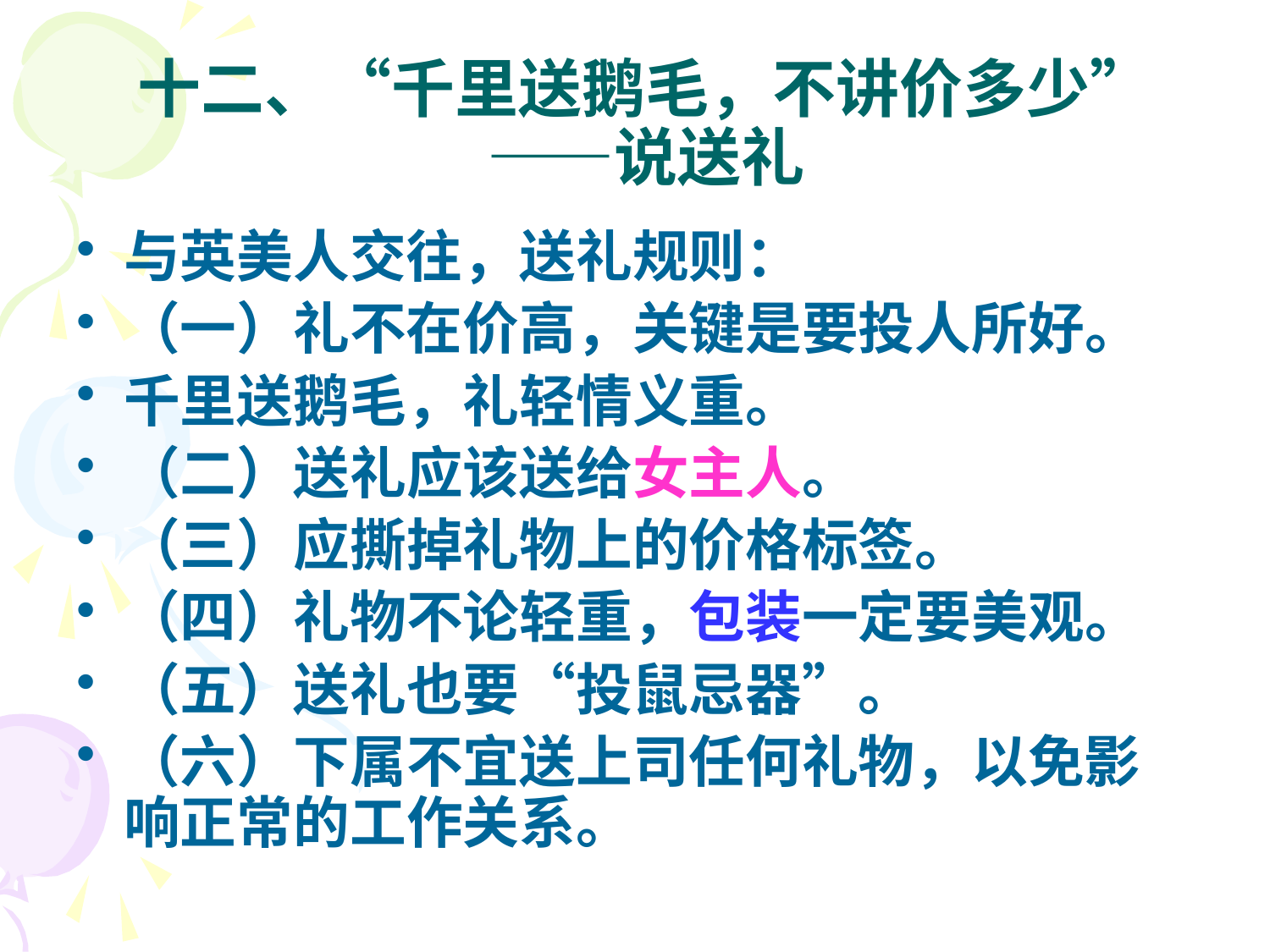

# 十二、“千里送鹅毛，不讲价多少” ——说送礼
与英美人交往，送礼规则：
（一）礼不在价高，关键是要投人所好。
千里送鹅毛，礼轻情义重。
（二）送礼应该送给女主人。
（三）应撕掉礼物上的价格标签。
（四）礼物不论轻重，包装一定要美观。
（五）送礼也要“投鼠忌器”。
（六）下属不宜送上司任何礼物，以免影响正常的工作关系。